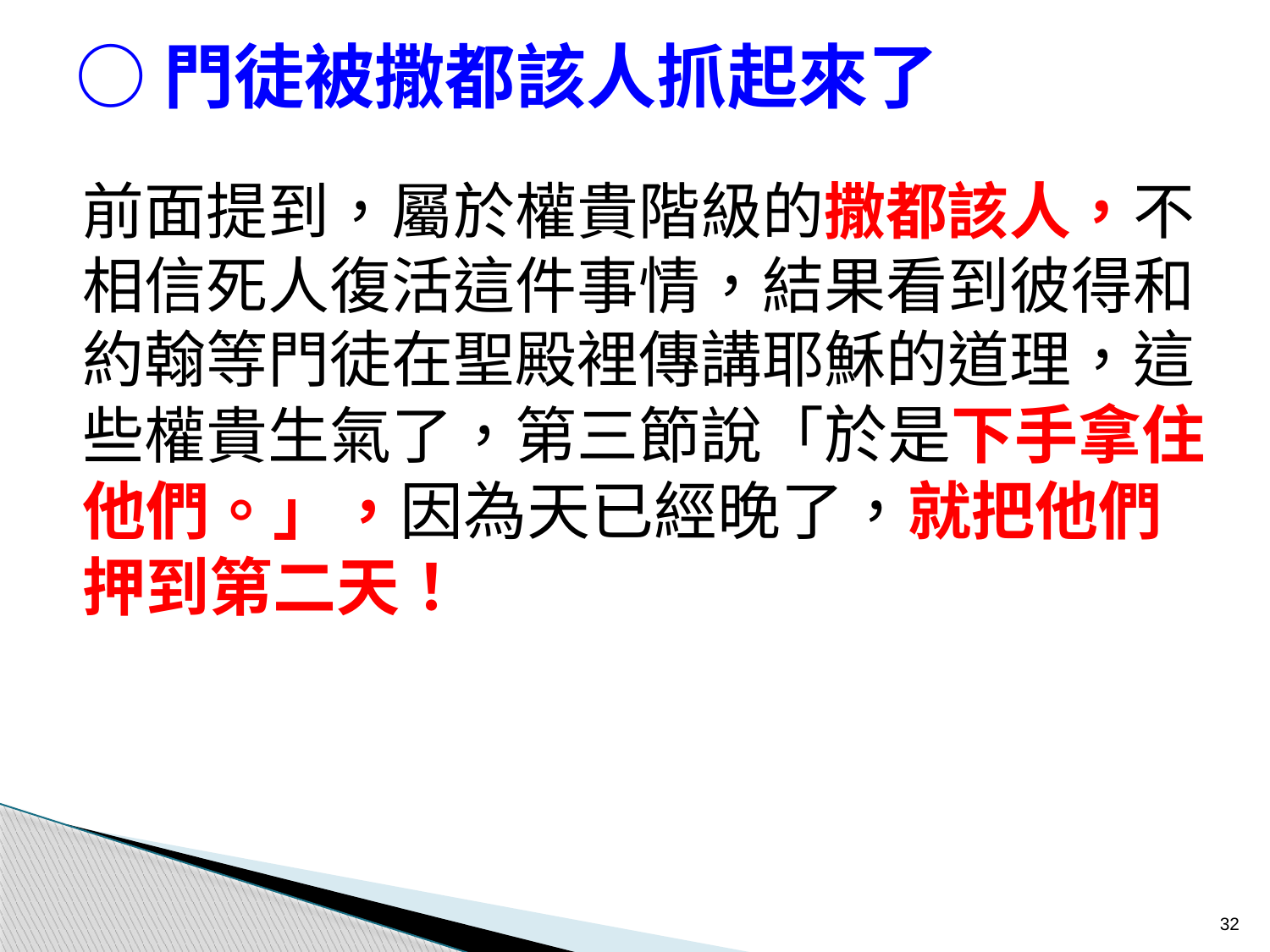

○門徒被撒都該人抓起來了
前面提到，屬於權貴階級的撒都該人，不相信死人復活這件事情，結果看到彼得和約翰等門徒在聖殿裡傳講耶穌的道理，這些權貴生氣了，第三節說「於是下手拿住他們。」，因為天已經晚了，就把他們押到第二天！
32